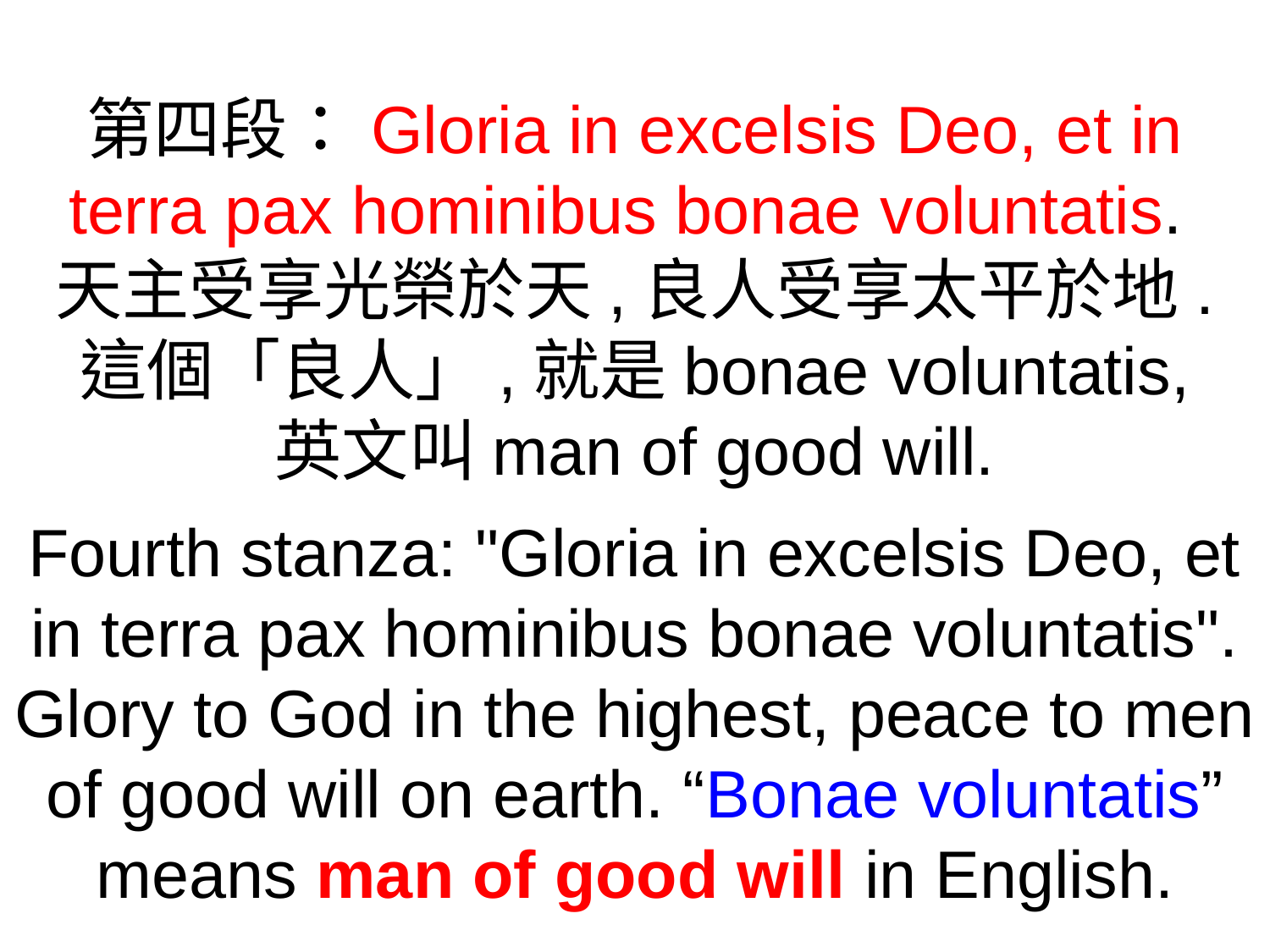

第四段：Gloria in excelsis Deo, et in terra pax hominibus bonae voluntatis.
天主受享光榮於天,良人受享太平於地.
這個「良人」,就是bonae voluntatis,
英文叫man of good will.
Fourth stanza: "Gloria in excelsis Deo, et in terra pax hominibus bonae voluntatis". Glory to God in the highest, peace to men of good will on earth. “Bonae voluntatis” means man of good will in English.